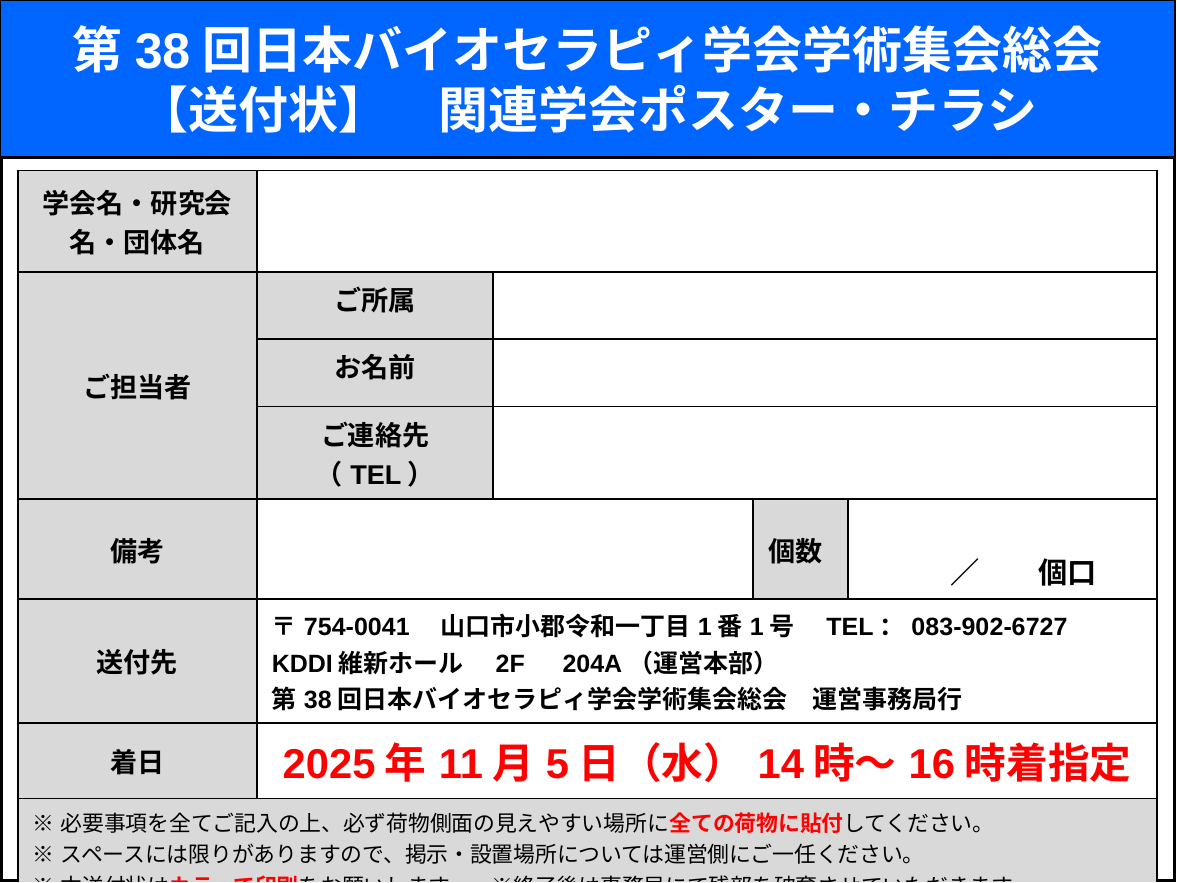

第38回日本バイオセラピィ学会学術集会総会
【送付状】　関連学会ポスター・チラシ
| 学会名・研究会名・団体名 |  |  |  |  |
| --- | --- | --- | --- | --- |
| ご担当者 | ご所属 |  |  |  |
|  | お名前 |  |  |  |
|  | ご連絡先（TEL） |  |  |  |
| 備考 |  |  | 個数 | ／　　個口 |
| 送付先 | 〒754-0041　山口市小郡令和一丁目1番1号　TEL：083-902-6727 KDDI維新ホール　2F　204A（運営本部） 第38回日本バイオセラピィ学会学術集会総会　運営事務局行 |  |  |  |
| 着日 | 2025年11月5日（水）14時～16時着指定 |  |  |  |
| ※必要事項を全てご記入の上、必ず荷物側面の見えやすい場所に全ての荷物に貼付してください。 ※スペースには限りがありますので、掲示・設置場所については運営側にご一任ください。 ※本送付状はカラーで印刷をお願いします。　※終了後は事務局にて残部を破棄させていただきます。 |  |  |  |  |